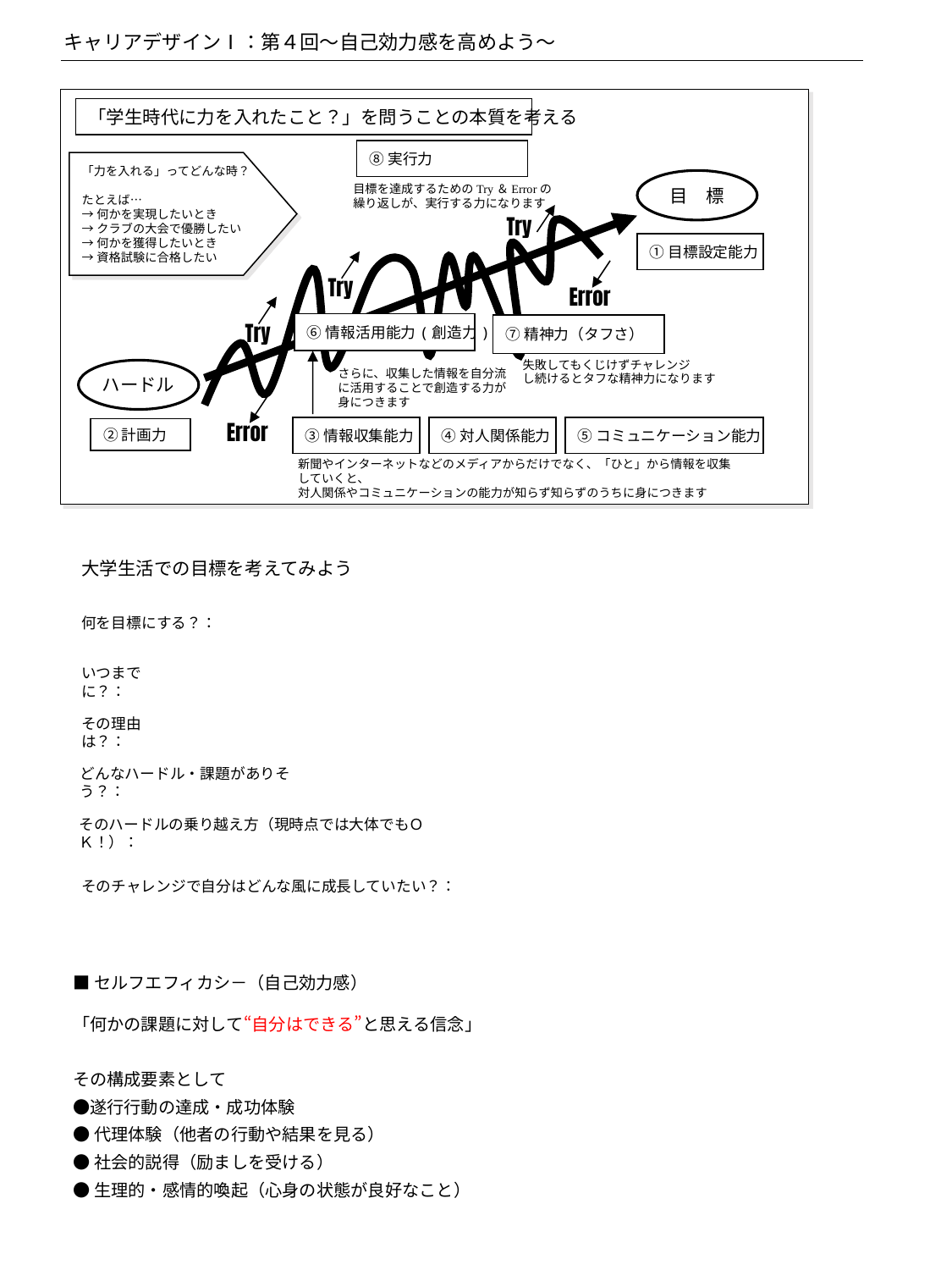

キャリアデザインⅠ：第４回～自己効力感を高めよう～

「学生時代に力を入れたこと？」を問うことの本質を考える
⑧実行力
「力を入れる」ってどんな時？

たとえば…
→何かを実現したいとき
→クラブの大会で優勝したい
→何かを獲得したいとき
→資格試験に合格したい
目　標
目標を達成するためのTry＆Errorの
繰り返しが、実行する力になります

Try

①目標設定能力

Try
Error

⑥情報活用能力(創造力)
Try
⑦精神力（タフさ）

失敗してもくじけずチャレンジ
し続けるとタフな精神力になります
ハードル
さらに、収集した情報を自分流
に活用することで創造する力が
身につきます

Error
③情報収集能力
④対人関係能力
⑤コミュニケーション能力
②計画力
新聞やインターネットなどのメディアからだけでなく、「ひと」から情報を収集していくと、
対人関係やコミュニケーションの能力が知らず知らずのうちに身につきます
大学生活での目標を考えてみよう
何を目標にする？：
いつまでに？：
その理由は？：
どんなハードル・課題がありそう？：
そのハードルの乗り越え方（現時点では大体でもＯＫ！）：
そのチャレンジで自分はどんな風に成長していたい？：
■セルフエフィカシ－（自己効力感）

「何かの課題に対して“自分はできる”と思える信念」
その構成要素として
●遂行行動の達成・成功体験
●代理体験（他者の行動や結果を見る）
●社会的説得（励ましを受ける）
●生理的・感情的喚起（心身の状態が良好なこと）